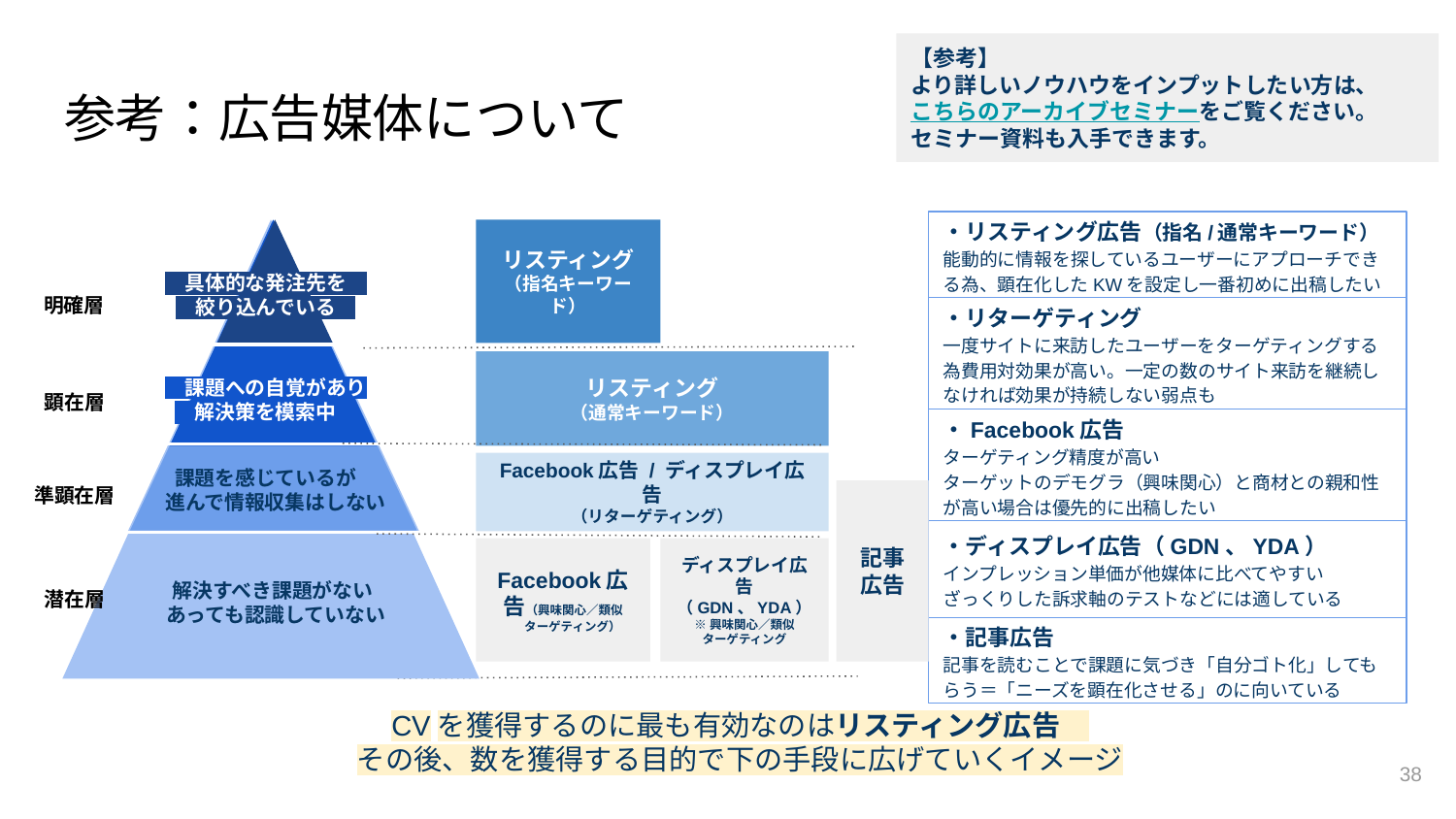

【参考】
より詳しいノウハウをインプットしたい方は、
こちらのアーカイブセミナーをご覧ください。
セミナー資料も入手できます。
# 参考：広告媒体について
・リスティング広告（指名/通常キーワード）
能動的に情報を探しているユーザーにアプローチできる為、顕在化したKWを設定し一番初めに出稿したい

明確層
顕在層
準顕在層
潜在層
リスティング
（指名キーワード）
　具体的な発注先を
　絞り込んでいる
・リターゲティング
一度サイトに来訪したユーザーをターゲティングする為費用対効果が高い。一定の数のサイト来訪を継続しなければ効果が持続しない弱点も
リスティング
（通常キーワード）
　課題への自覚があり
　解決策を模索中
・Facebook広告
ターゲティング精度が高い
ターゲットのデモグラ（興味関心）と商材との親和性が高い場合は優先的に出稿したい
　課題を感じているが
　進んで情報収集はしない
Facebook広告 / ディスプレイ広告
（リターゲティング）
記事
広告
・ディスプレイ広告（GDN、YDA）
インプレッション単価が他媒体に比べてやすい
ざっくりした訴求軸のテストなどには適している
ディスプレイ広告
（GDN、YDA）
※興味関心／類似
ターゲティング
Facebook広告（興味関心／類似
　  ターゲティング）
　解決すべき課題がない
　あっても認識していない
・記事広告
記事を読むことで課題に気づき「自分ゴト化」してもらう＝「ニーズを顕在化させる」のに向いている
CVを獲得するのに最も有効なのはリスティング広告
その後、数を獲得する目的で下の手段に広げていくイメージ
38